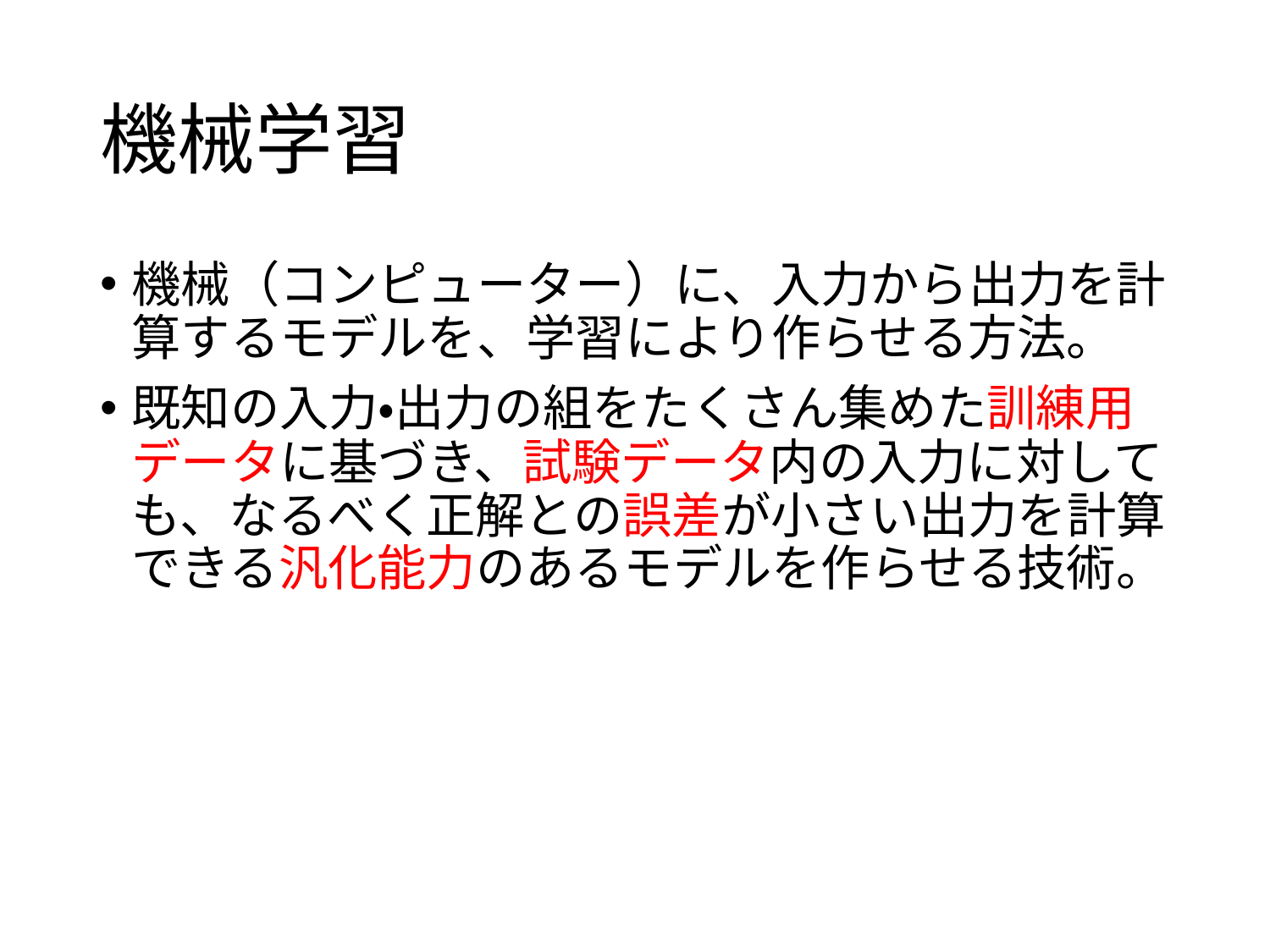

# 機械学習
機械（コンピューター）に、入力から出力を計算するモデルを、学習により作らせる方法。
既知の入力・出力の組をたくさん集めた訓練用データに基づき、試験データ内の入力に対しても、なるべく正解との誤差が小さい出力を計算できる汎化能力のあるモデルを作らせる技術。